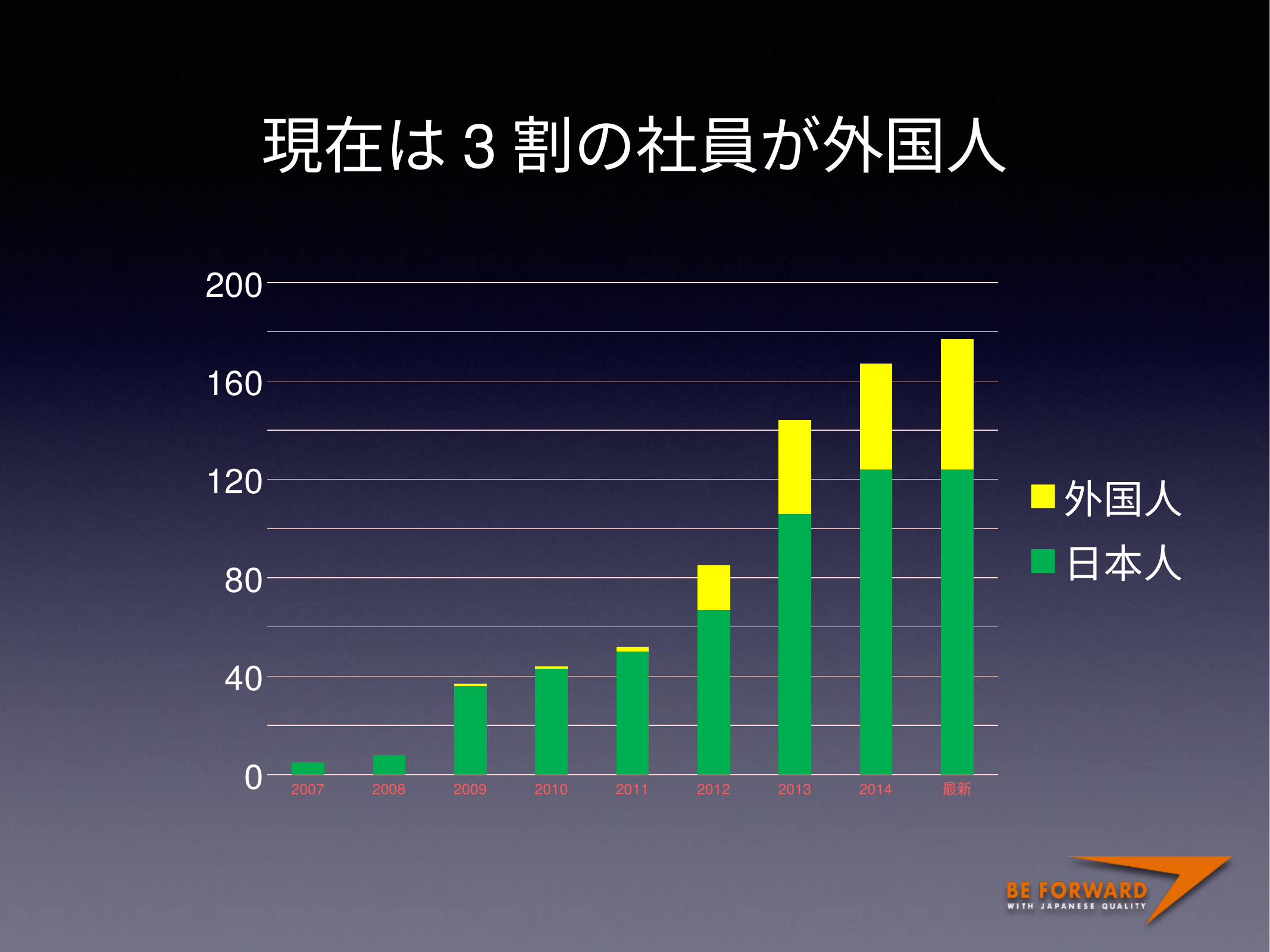

# 現在は3割の社員が外国人

### Chart

| Category | 日本人 | 外国人 |
|---|---|---|
| 2007 | 5.0 | 0.0 |
| 2008 | 8.0 | 0.0 |
| 2009 | 36.0 | 1.0 |
| 2010 | 43.0 | 1.0 |
| 2011 | 50.0 | 2.0 |
| 2012 | 67.0 | 18.0 |
| 2013 | 106.0 | 38.0 |
| 2014 | 124.0 | 43.0 |
| 最新 | 124.0 | 53.0 |